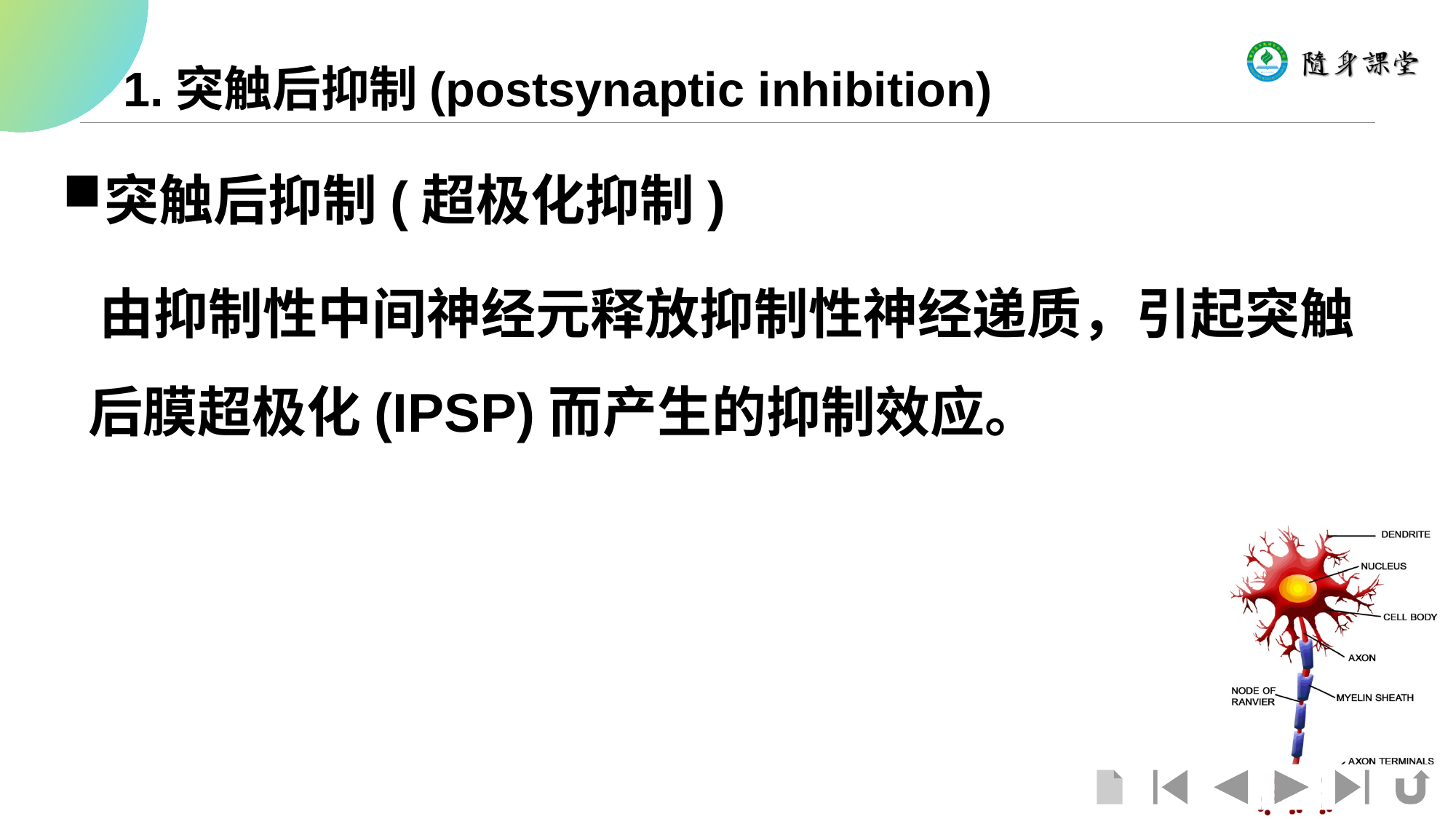

# 1.突触后抑制(postsynaptic inhibition)
突触后抑制(超极化抑制)
  由抑制性中间神经元释放抑制性神经递质，引起突触后膜超极化(IPSP)而产生的抑制效应。